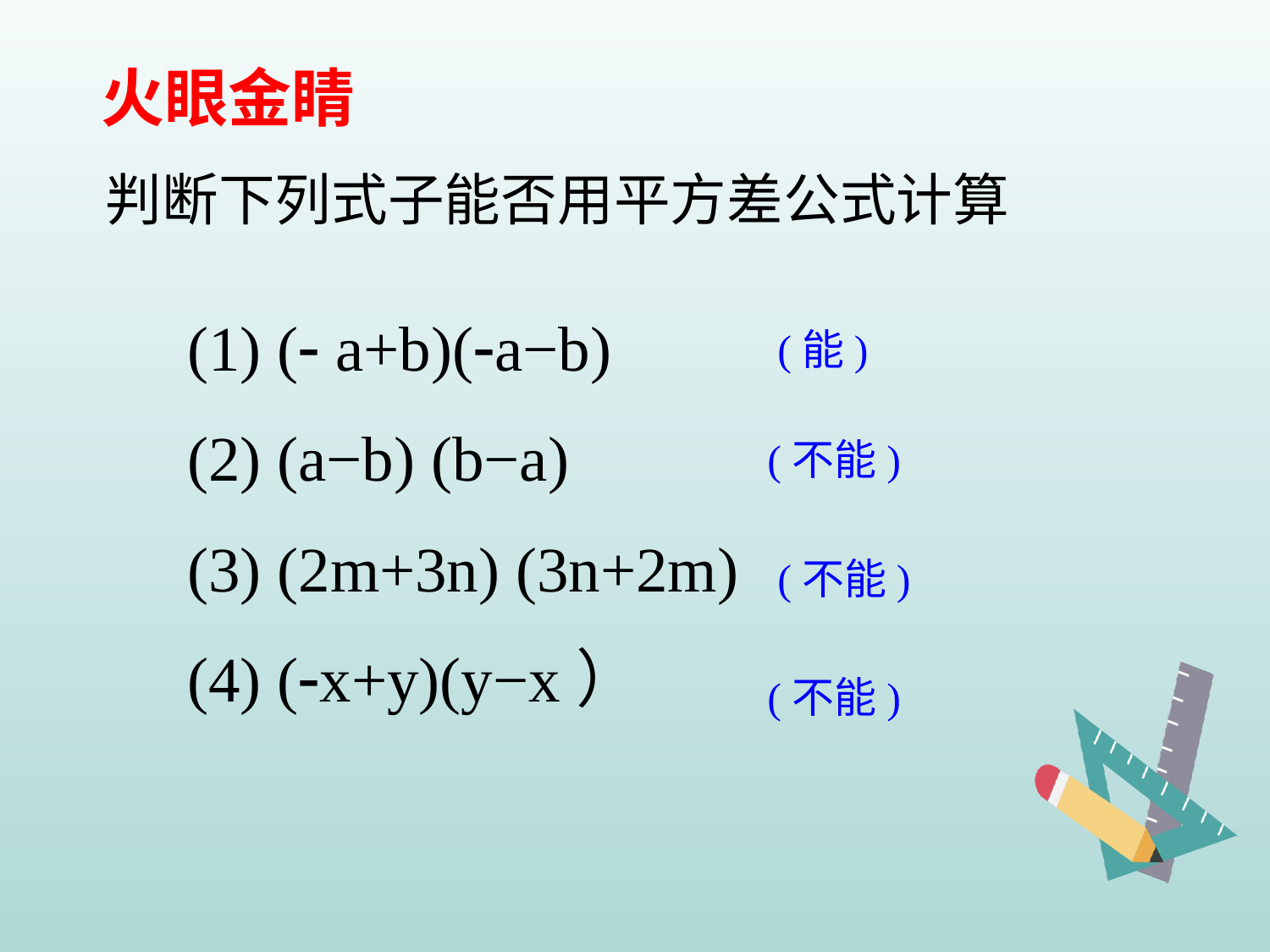

火眼金睛
     判断下列式子能否用平方差公式计算
(1) (− a+b)(−a−b)
(2) (a−b) (b−a)
(3) (2m+3n) (3n+2m)
(4) (−x+y)(y−x）
(能)
(不能)
(不能)
(不能)